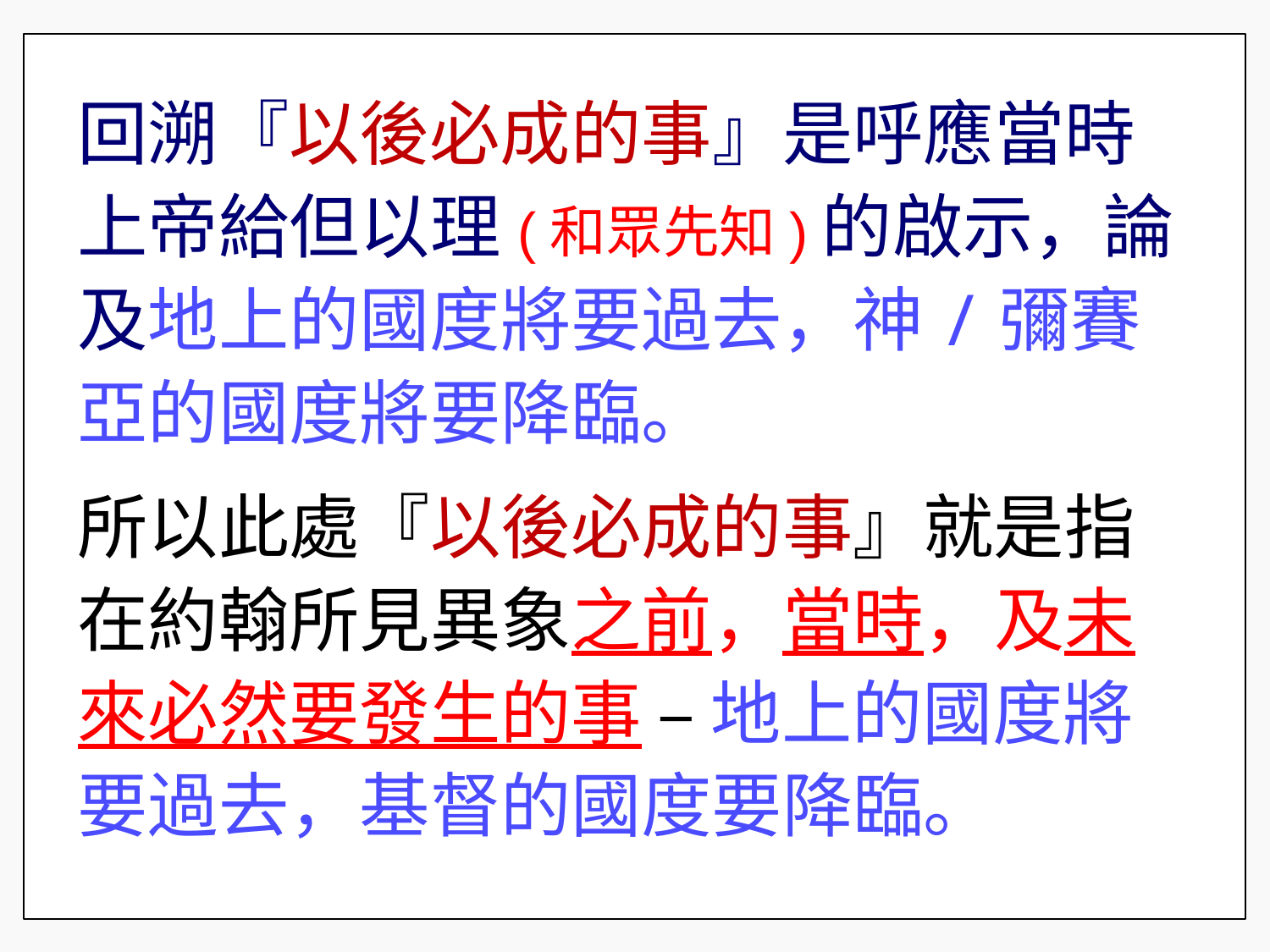

回溯『以後必成的事』是呼應當時上帝給但以理(和眾先知)的啟示，論及地上的國度將要過去，神/彌賽亞的國度將要降臨。
所以此處『以後必成的事』就是指在約翰所見異象之前，當時，及未來必然要發生的事 – 地上的國度將要過去，基督的國度要降臨。